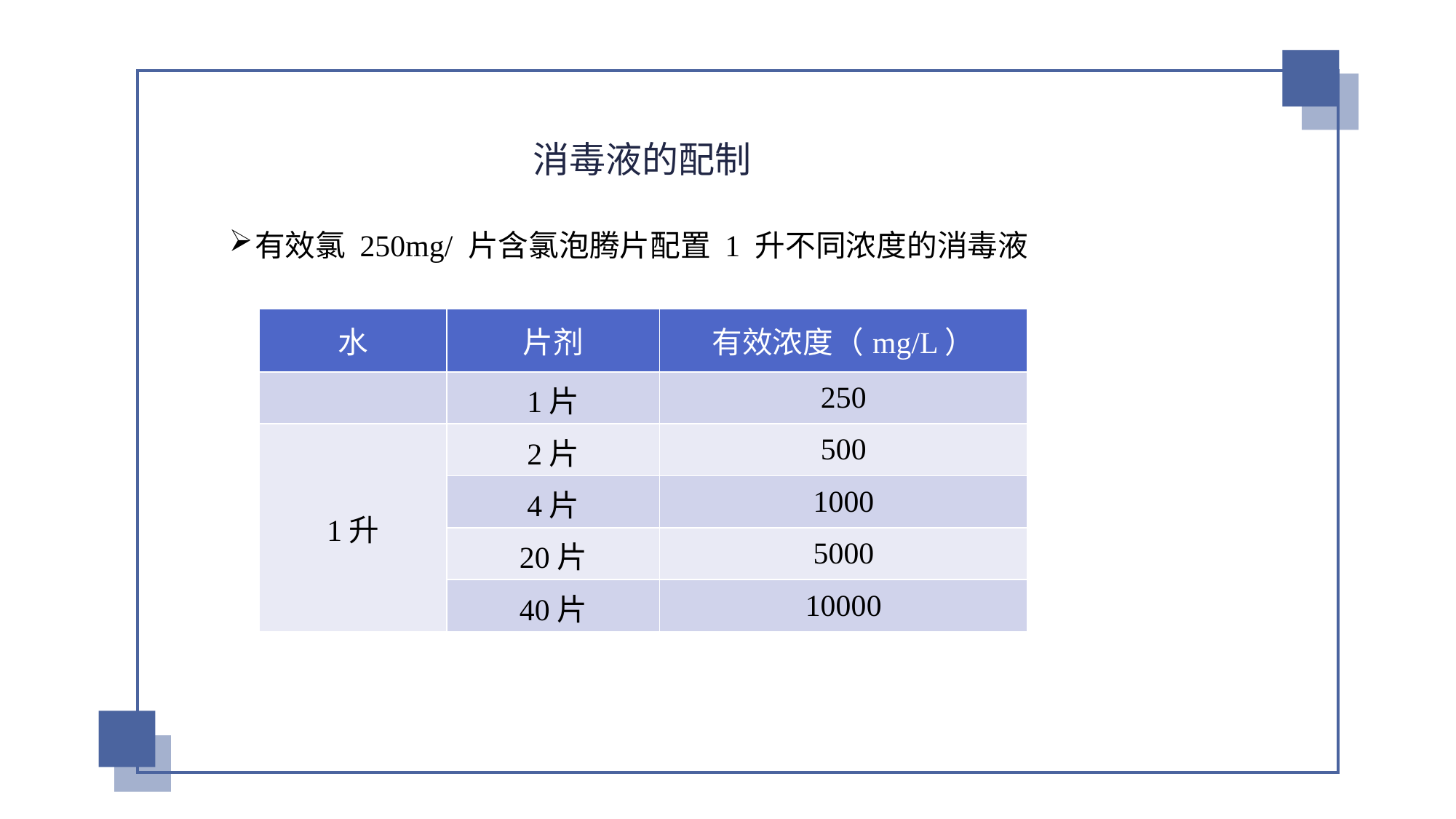

消毒液的配制
有效氯 250mg/ 片含氯泡腾片配置 1 升不同浓度的消毒液
| 水 | 片剂 | 有效浓度（mg/L） |
| --- | --- | --- |
|  | 1片 | 250 |
| 1升 | 2片 | 500 |
|  | 4片 | 1000 |
|  | 20片 | 5000 |
|  | 40片 | 10000 |